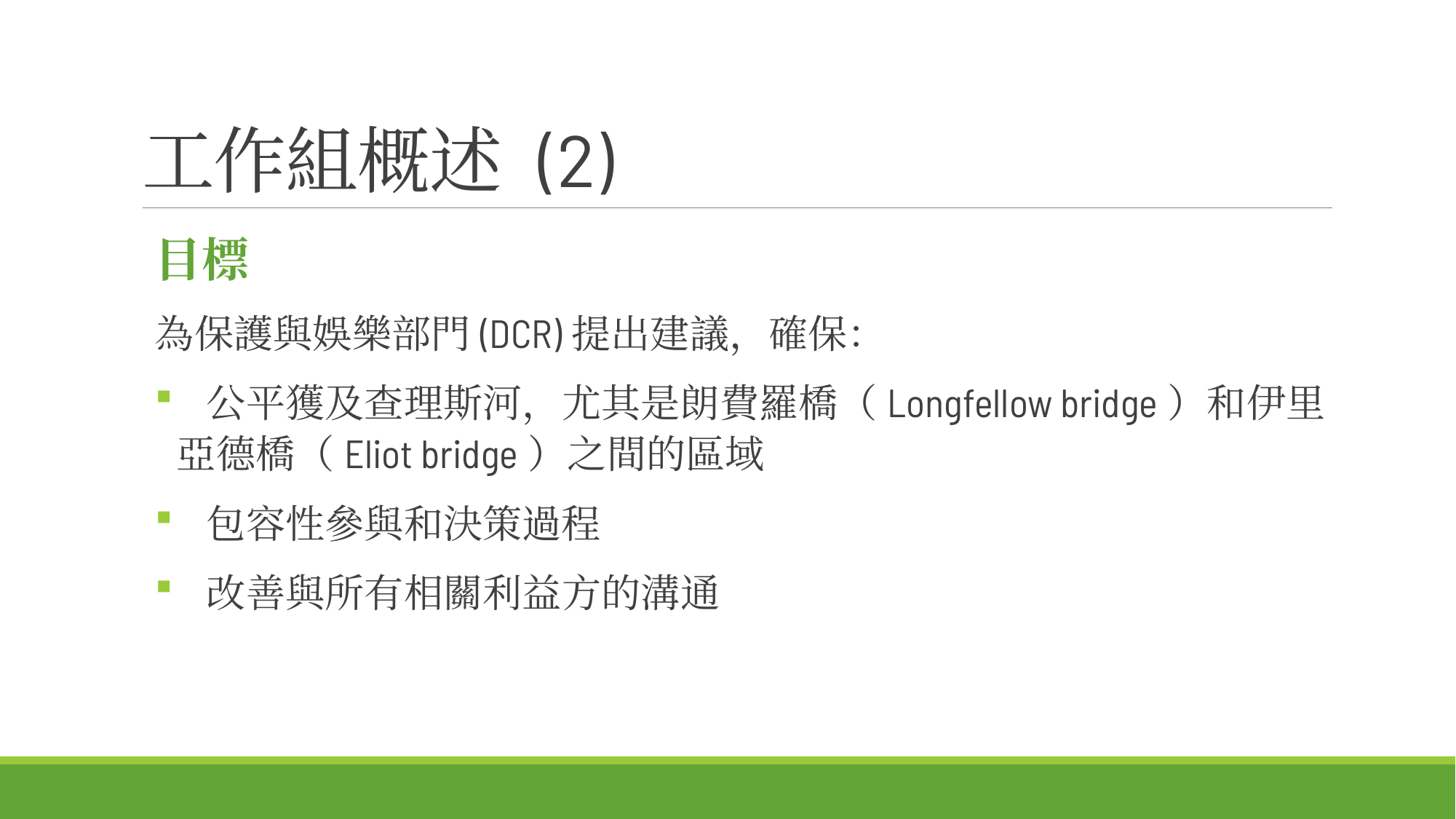

# 工作組概述 (2)
目標
為保護與娛樂部門(DCR)提出建議，確保：
  公平獲及查理斯河，尤其是朗費羅橋（Longfellow bridge）和伊里亞德橋（Eliot bridge）之間的區域
  包容性參與和決策過程
  改善與所有相關利益方的溝通